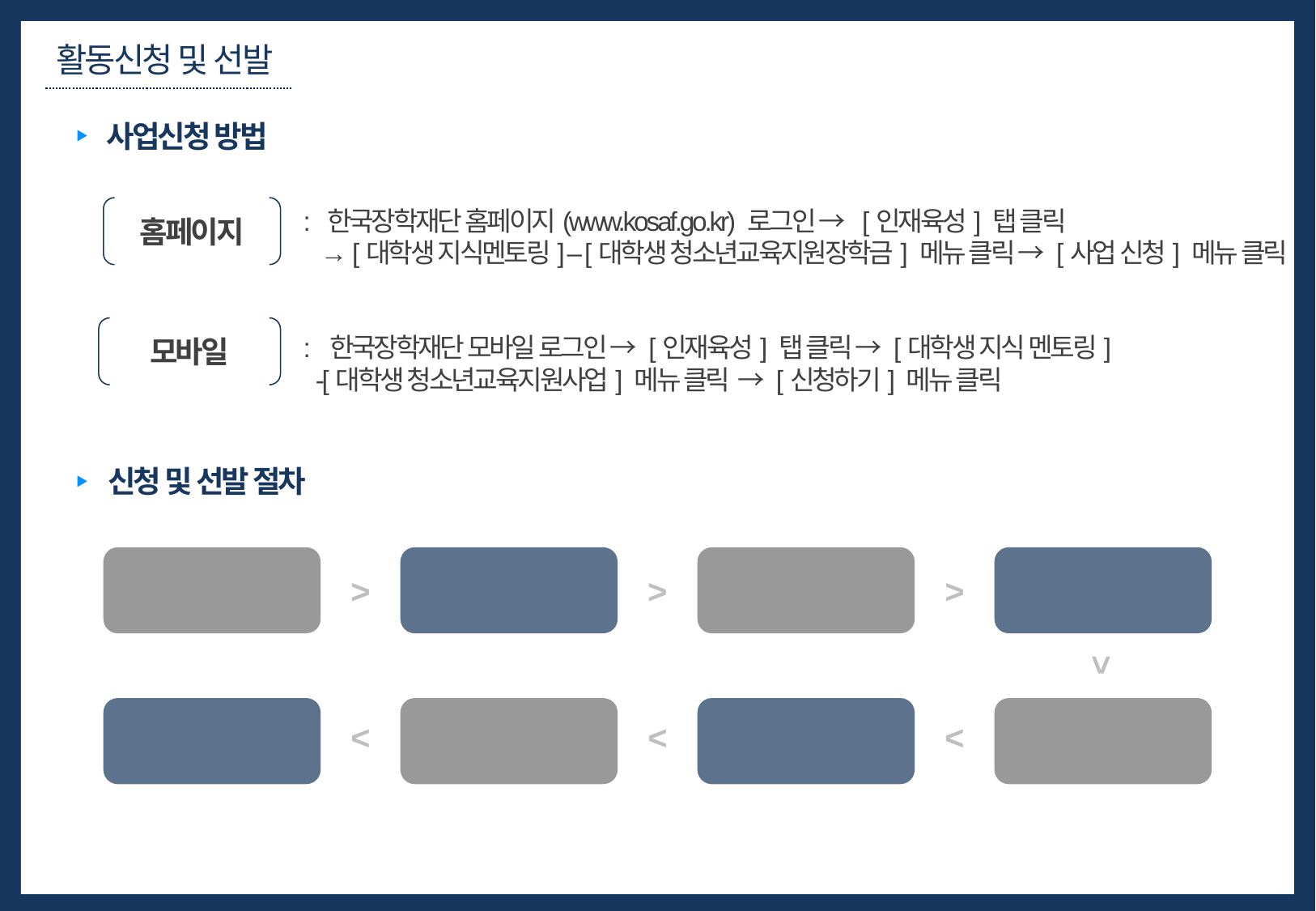

활동신청 및 선발
사업신청 방법

홈페이지
:  한국장학재단 홈페이지(www.kosaf.go.kr) 로그인 →  [인재육성] 탭 클릭
 → [대학생 지식멘토링] – [대학생 청소년교육지원장학금] 메뉴 클릭 → [사업 신청] 메뉴 클릭
모바일
:  한국장학재단 모바일 로그인 → [인재육성] 탭 클릭 → [대학생 지식 멘토링]
-[대학생 청소년교육지원사업] 메뉴 클릭  → [신청하기] 메뉴 클릭
신청 및 선발 절차

학생 신청
(멘토)
시간표 입력
(멘토)
대학 추천
(대학)
멘토 수요신청
(활동기관)
>
>
>
>
업무스케줄 등록 및 멘토링 활동
(멘토)
멘토 배정 확인
(활동기관)
멘토 배정
(대학)
희망근로지 신청
(멘토)
>
>
>